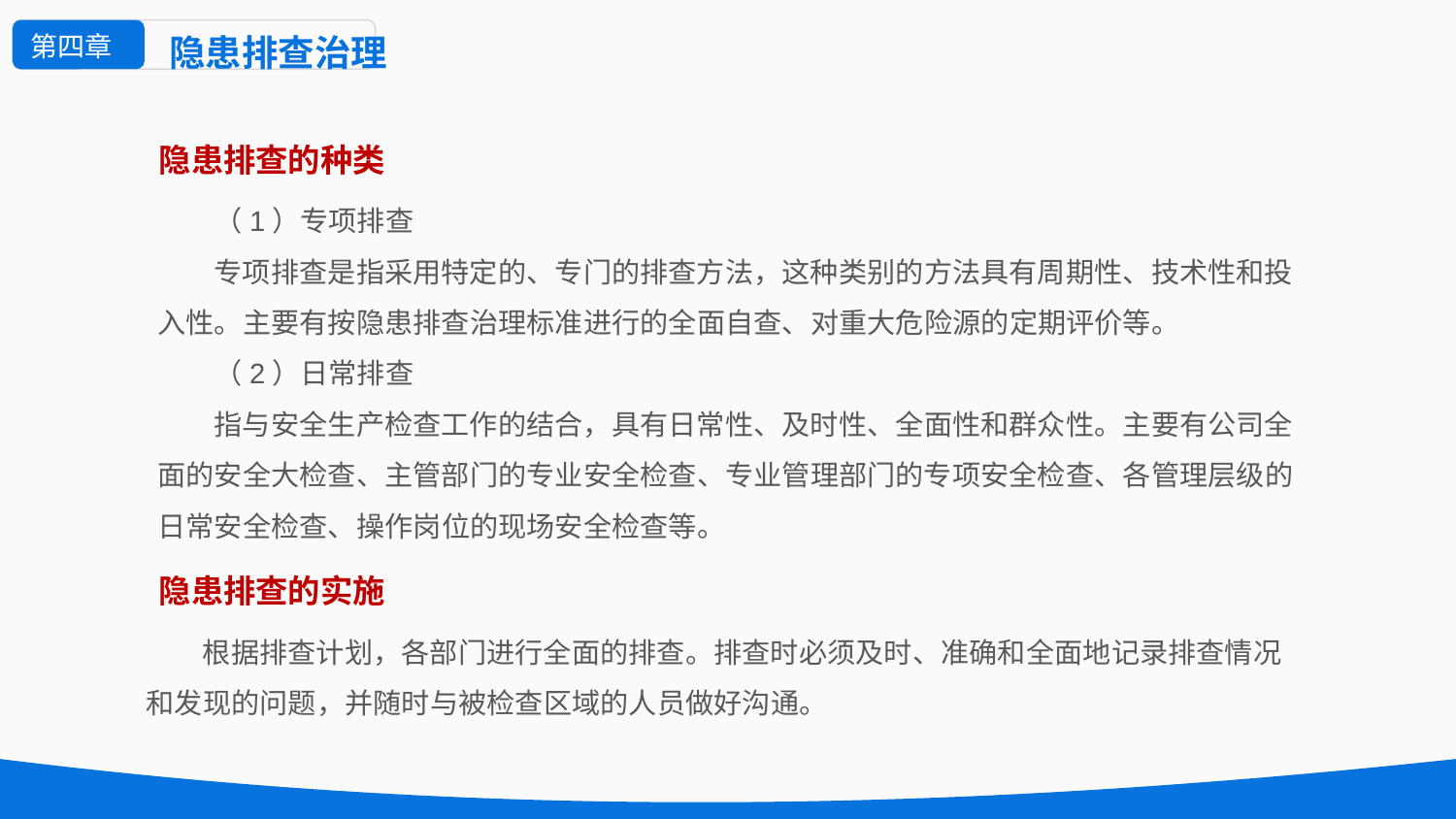

第四章
隐患排查治理
隐患排查的种类
（1）专项排查
专项排查是指采用特定的、专门的排查方法，这种类别的方法具有周期性、技术性和投入性。主要有按隐患排查治理标准进行的全面自查、对重大危险源的定期评价等。
（2）日常排查
指与安全生产检查工作的结合，具有日常性、及时性、全面性和群众性。主要有公司全面的安全大检查、主管部门的专业安全检查、专业管理部门的专项安全检查、各管理层级的日常安全检查、操作岗位的现场安全检查等。
隐患排查的实施
根据排查计划，各部门进行全面的排查。排查时必须及时、准确和全面地记录排查情况和发现的问题，并随时与被检查区域的人员做好沟通。